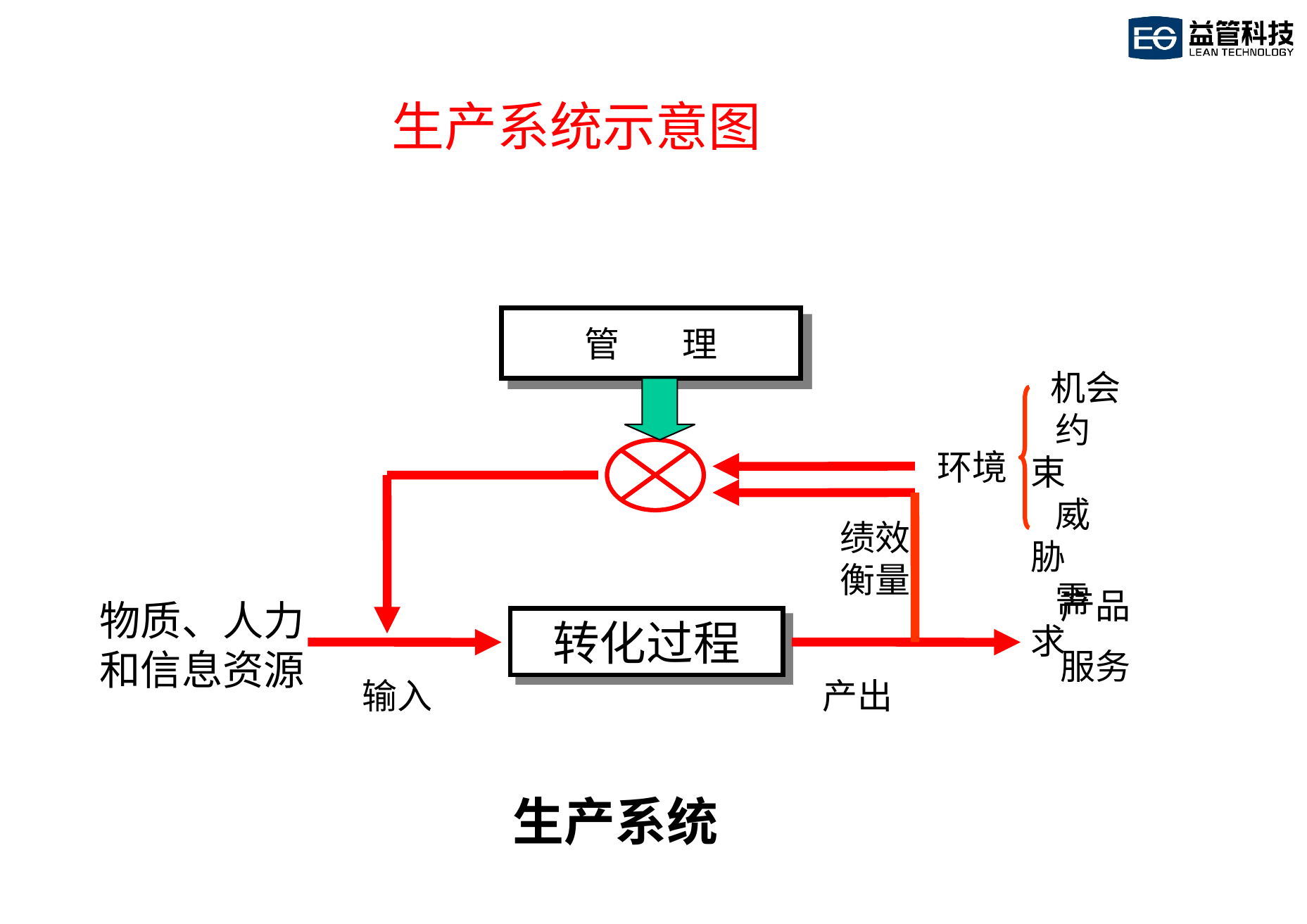

生产系统示意图

管        理
管            理

 机会
  约束
  威胁
  需求

环境

绩效衡量
产品
服务
物质、人力和信息资源
转化过程

输入
产出
生产系统